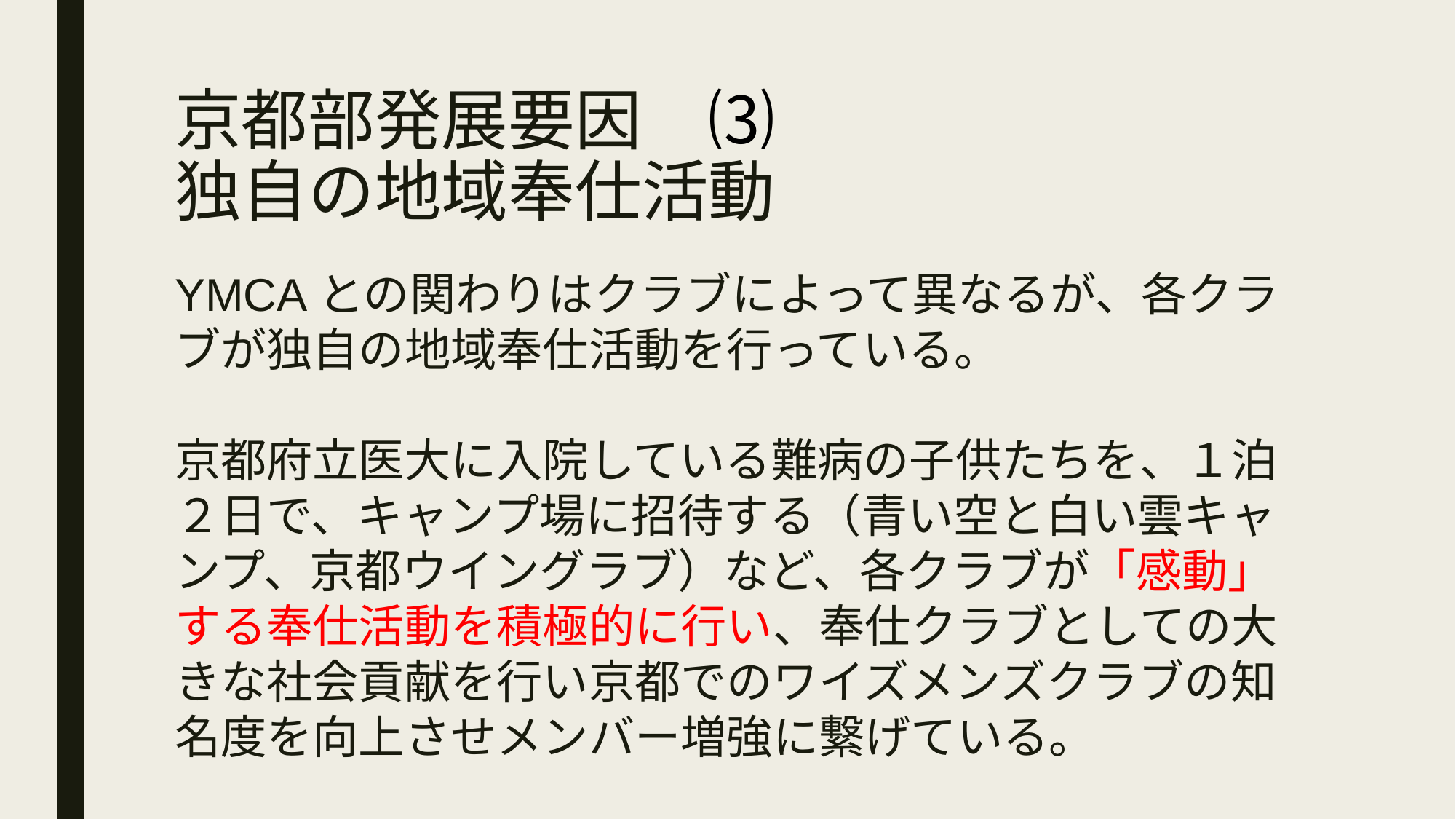

# 京都部発展要因　⑶ 独自の地域奉仕活動
YMCAとの関わりはクラブによって異なるが、各クラブが独自の地域奉仕活動を行っている。

京都府立医大に入院している難病の子供たちを、１泊２日で、キャンプ場に招待する（青い空と白い雲キャンプ、京都ウイングラブ）など、各クラブが「感動」する奉仕活動を積極的に行い、奉仕クラブとしての大きな社会貢献を行い京都でのワイズメンズクラブの知名度を向上させメンバー増強に繋げている。